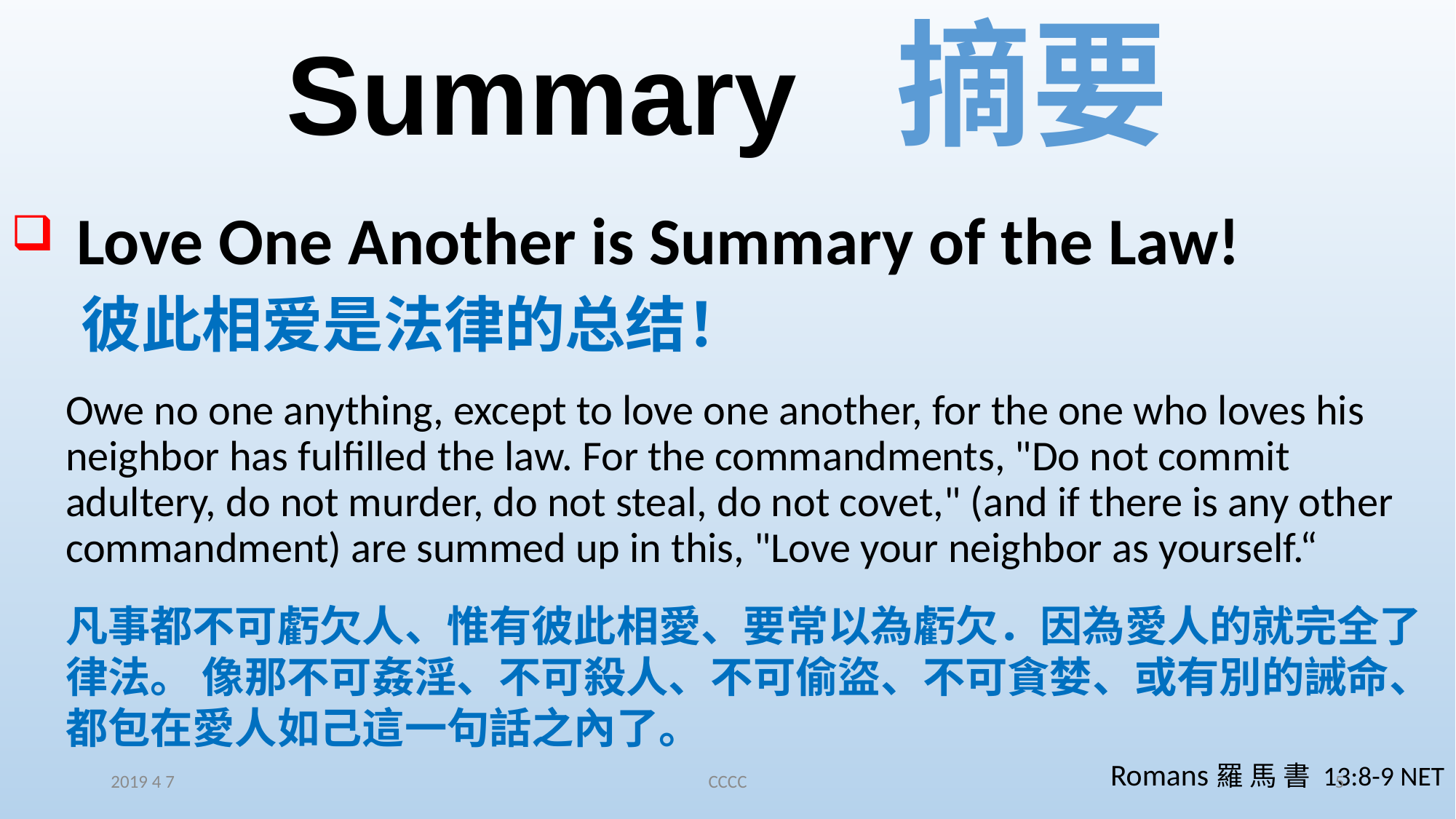

# Summary   摘要
  Love One Another is Summary of the Law!
    彼此相爱是法律的总结！

Owe no one anything, except to love one another, for the one who loves his neighbor has fulfilled the law. For the commandments, "Do not commit adultery, do not murder, do not steal, do not covet," (and if there is any other commandment) are summed up in this, "Love your neighbor as yourself.“

凡事都不可虧欠人、惟有彼此相愛、要常以為虧欠．因為愛人的就完全了律法。 像那不可姦淫、不可殺人、不可偷盜、不可貪婪、或有別的誡命、都包在愛人如己這一句話之內了。
Romans羅 馬 書 13:8-9 NET

2019 4 7
CCCC
5